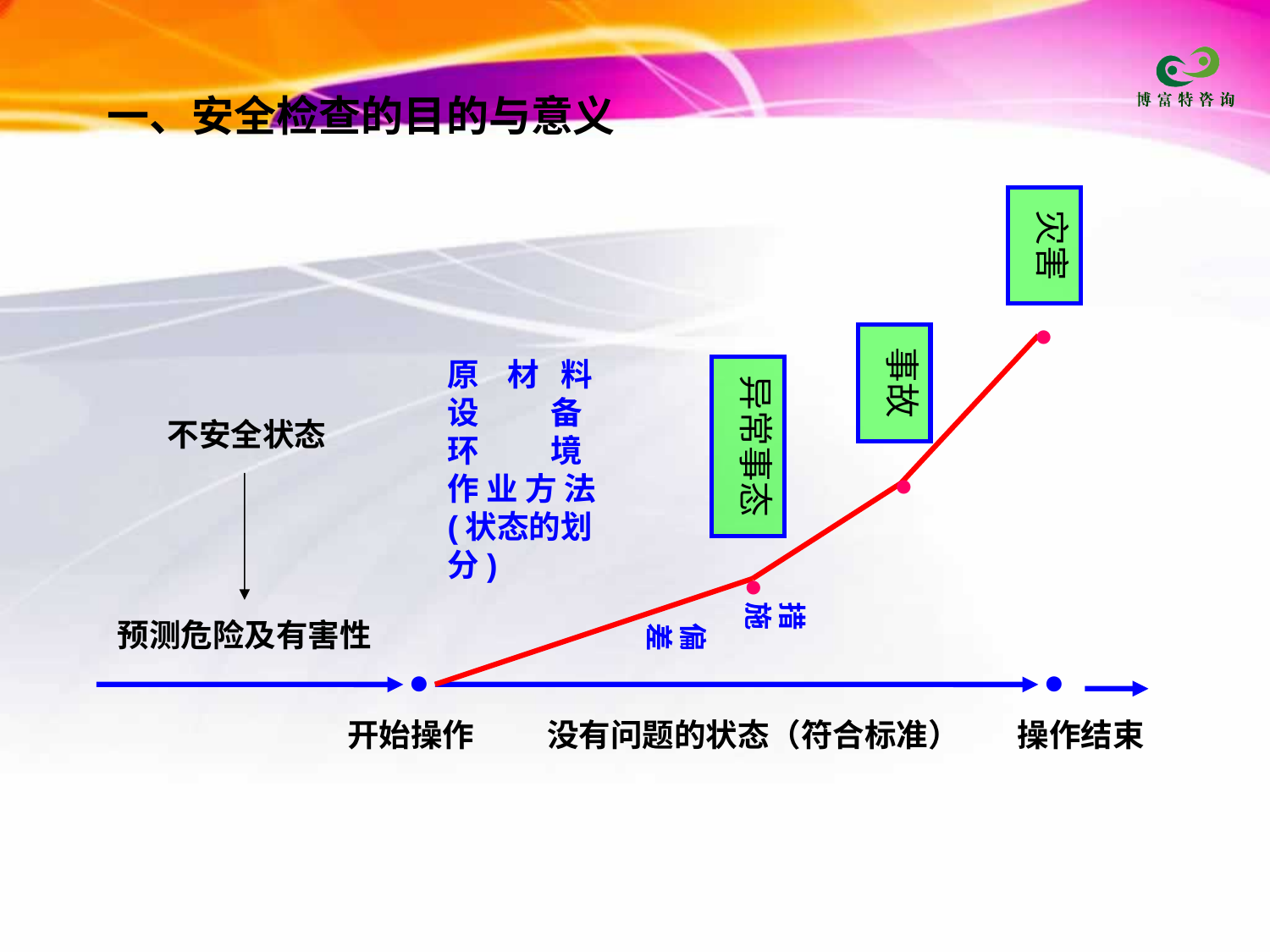

一、安全检查的目的与意义
灾害
●
事故

原    材   料
设          备
环          境
作 业 方 法
(状态的划分)
异常事态
不安全状态
●

●

措施
预测危险及有害性
偏差

●
●

开始操作
没有问题的状态（符合标准）
操作结束